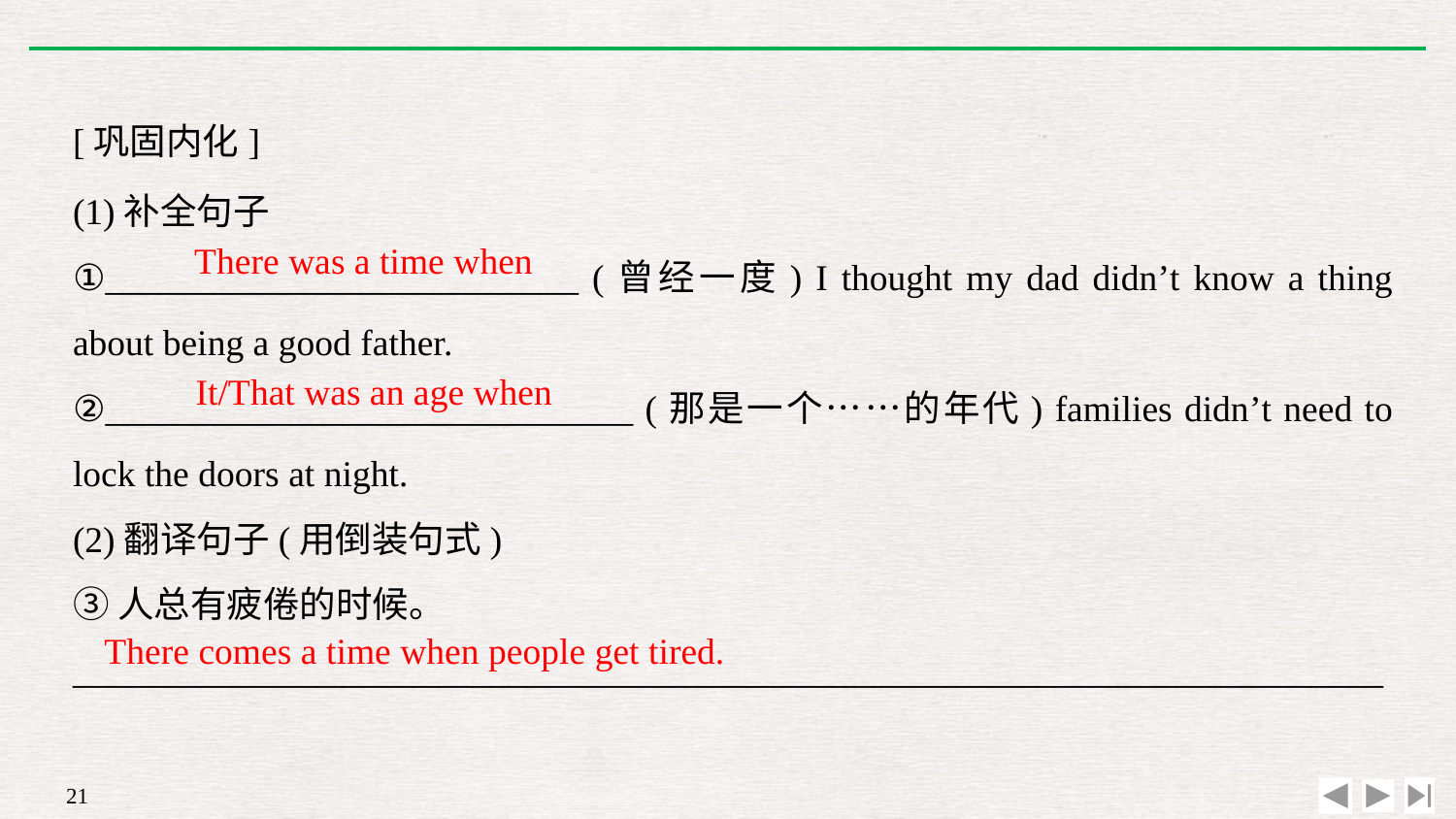

[巩固内化]
(1)补全句子
①__________________________ (曾经一度) I thought my dad didn’t know a thing about being a good father.
②_____________________________ (那是一个……的年代) families didn’t need to lock the doors at night.
(2)翻译句子(用倒装句式)
③人总有疲倦的时候。
________________________________________________________________________
There was a time when
It/That was an age when
There comes a time when people get tired.